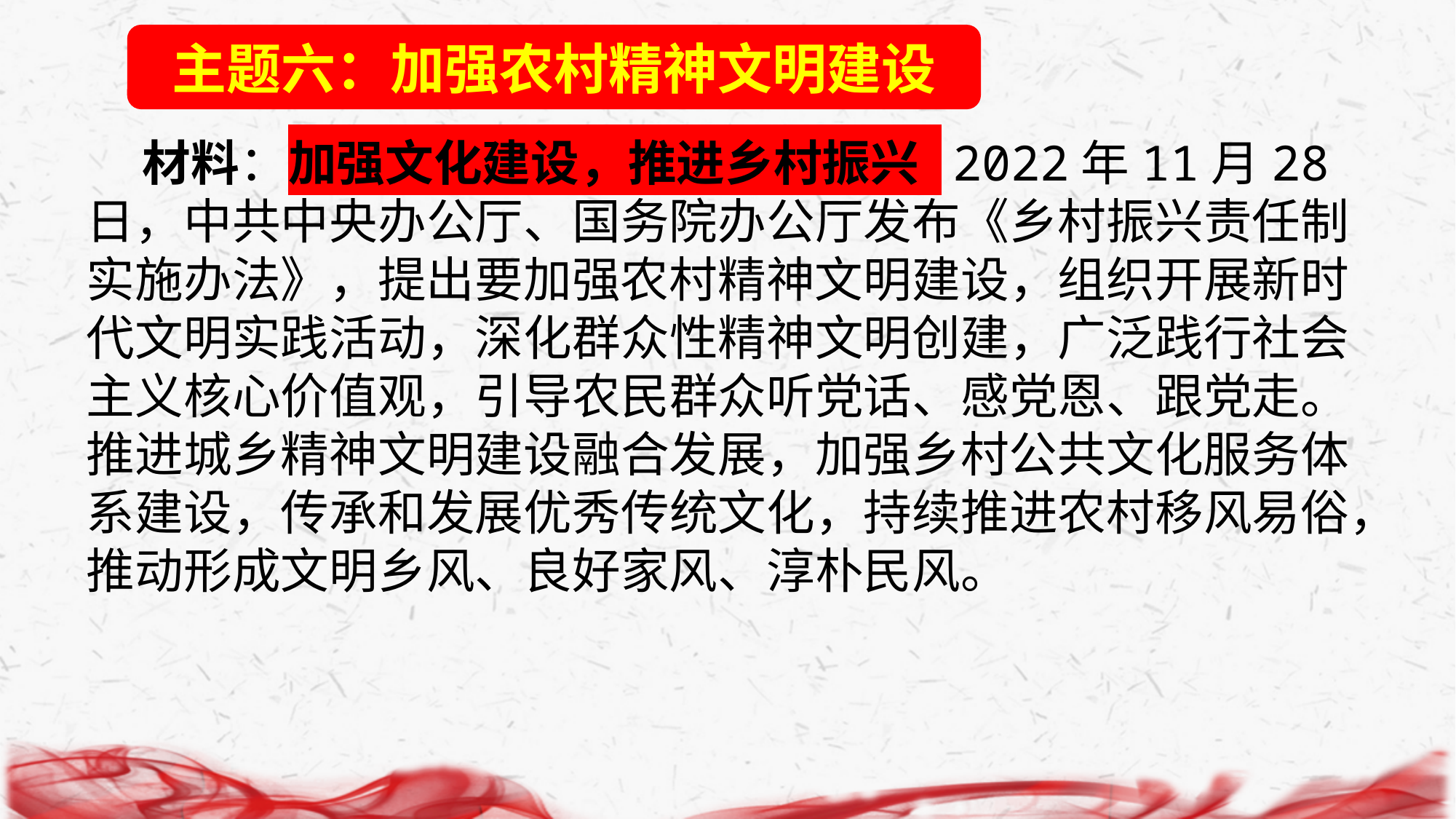

主题六：加强农村精神文明建设
    材料：加强文化建设，推进乡村振兴  2022年11月28日，中共中央办公厅、国务院办公厅发布《乡村振兴责任制实施办法》，提出要加强农村精神文明建设，组织开展新时代文明实践活动，深化群众性精神文明创建，广泛践行社会主义核心价值观，引导农民群众听党话、感党恩、跟党走。推进城乡精神文明建设融合发展，加强乡村公共文化服务体系建设，传承和发展优秀传统文化，持续推进农村移风易俗，推动形成文明乡风、良好家风、淳朴民风。